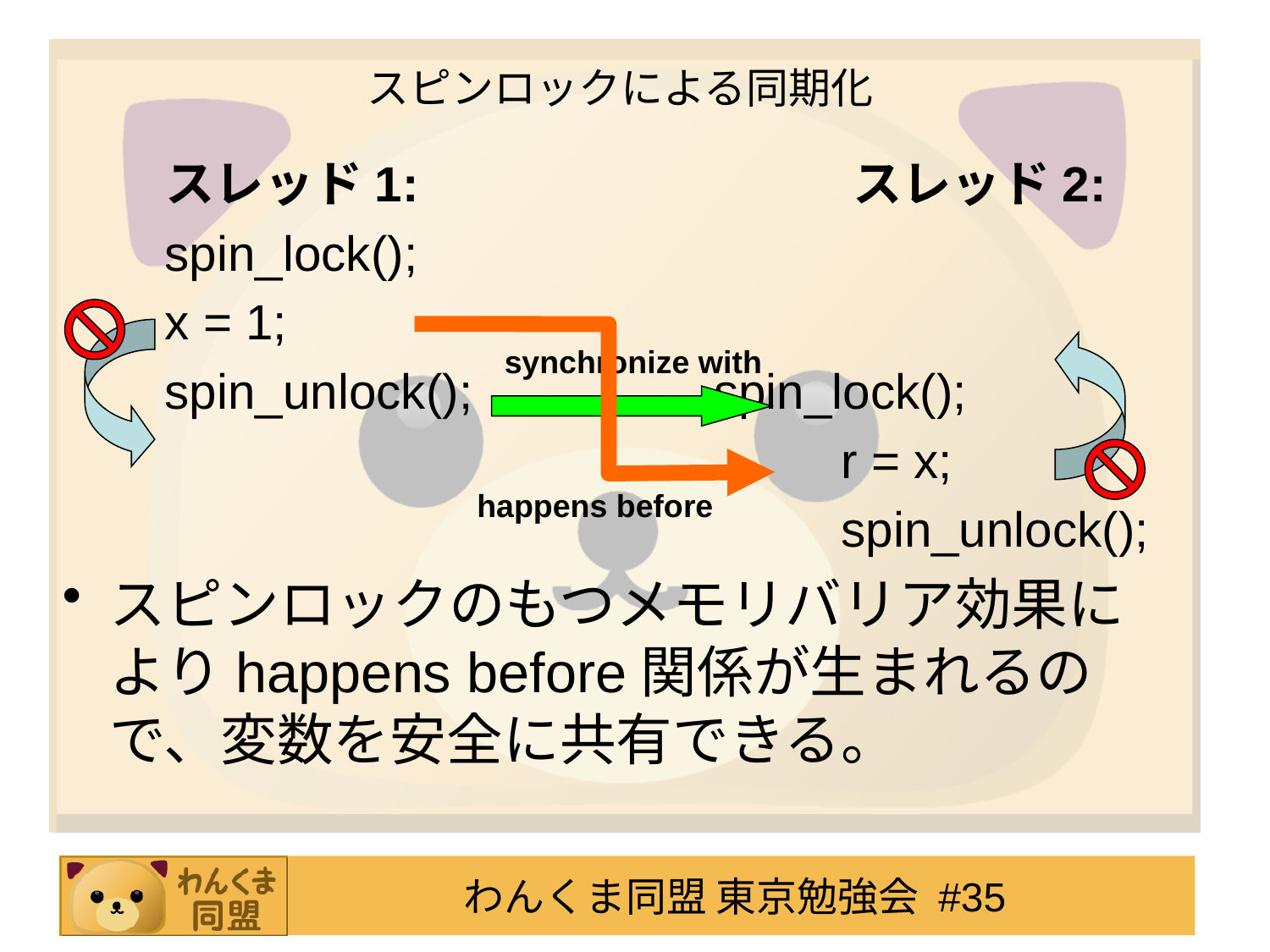

# スピンロックによる同期化
	    スレッド1:			       スレッド2:
	    spin_lock();
	    x = 1;
	    spin_unlock();		       spin_lock();
						       r = x;
						       spin_unlock();
スピンロックのもつメモリバリア効果によりhappens before関係が生まれるので、変数を安全に共有できる。

happens before
synchronize with